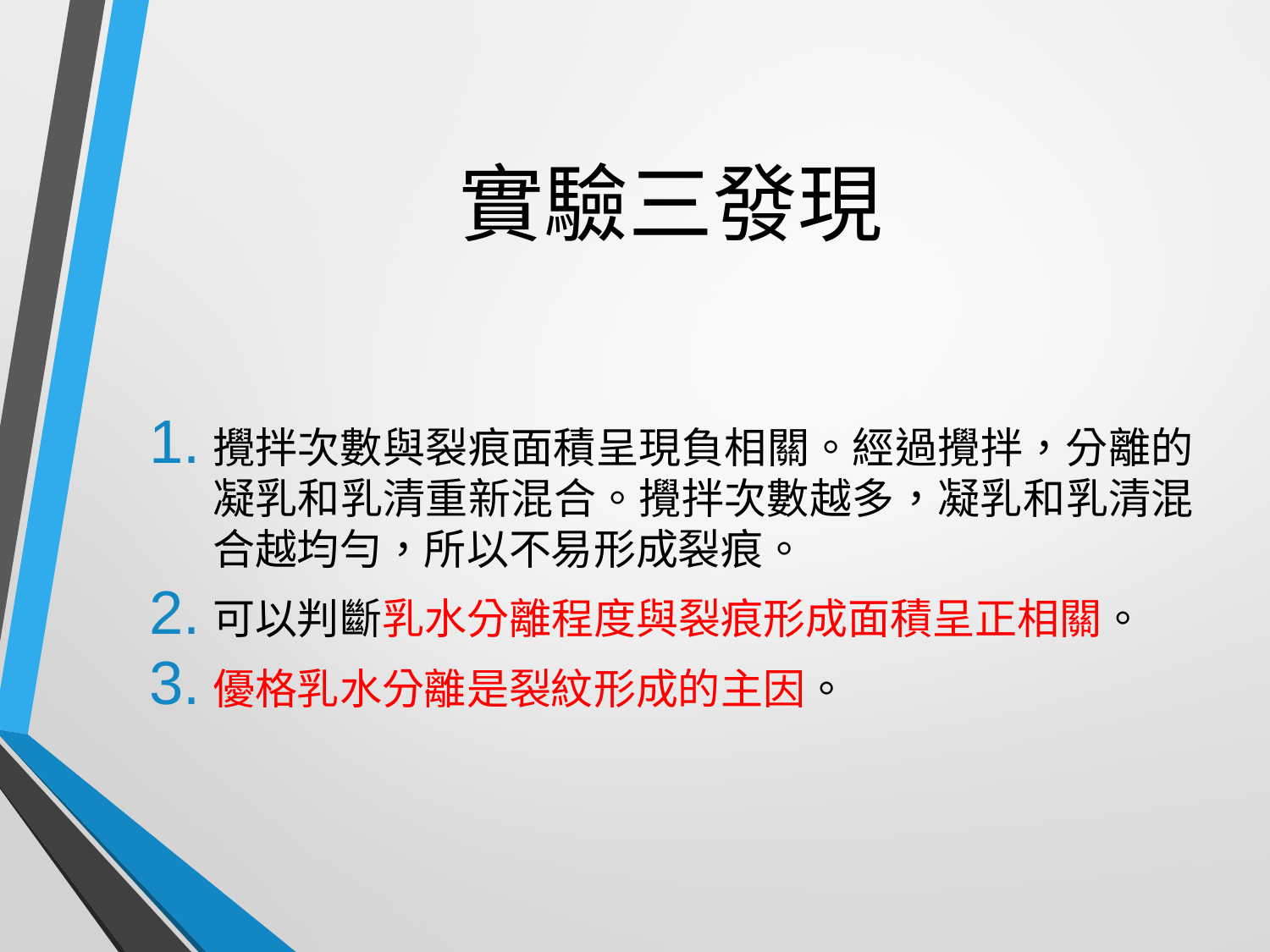

# 實驗三發現
攪拌次數與裂痕面積呈現負相關。經過攪拌，分離的凝乳和乳清重新混合。攪拌次數越多，凝乳和乳清混合越均勻，所以不易形成裂痕。
可以判斷乳水分離程度與裂痕形成面積呈正相關。
優格乳水分離是裂紋形成的主因。